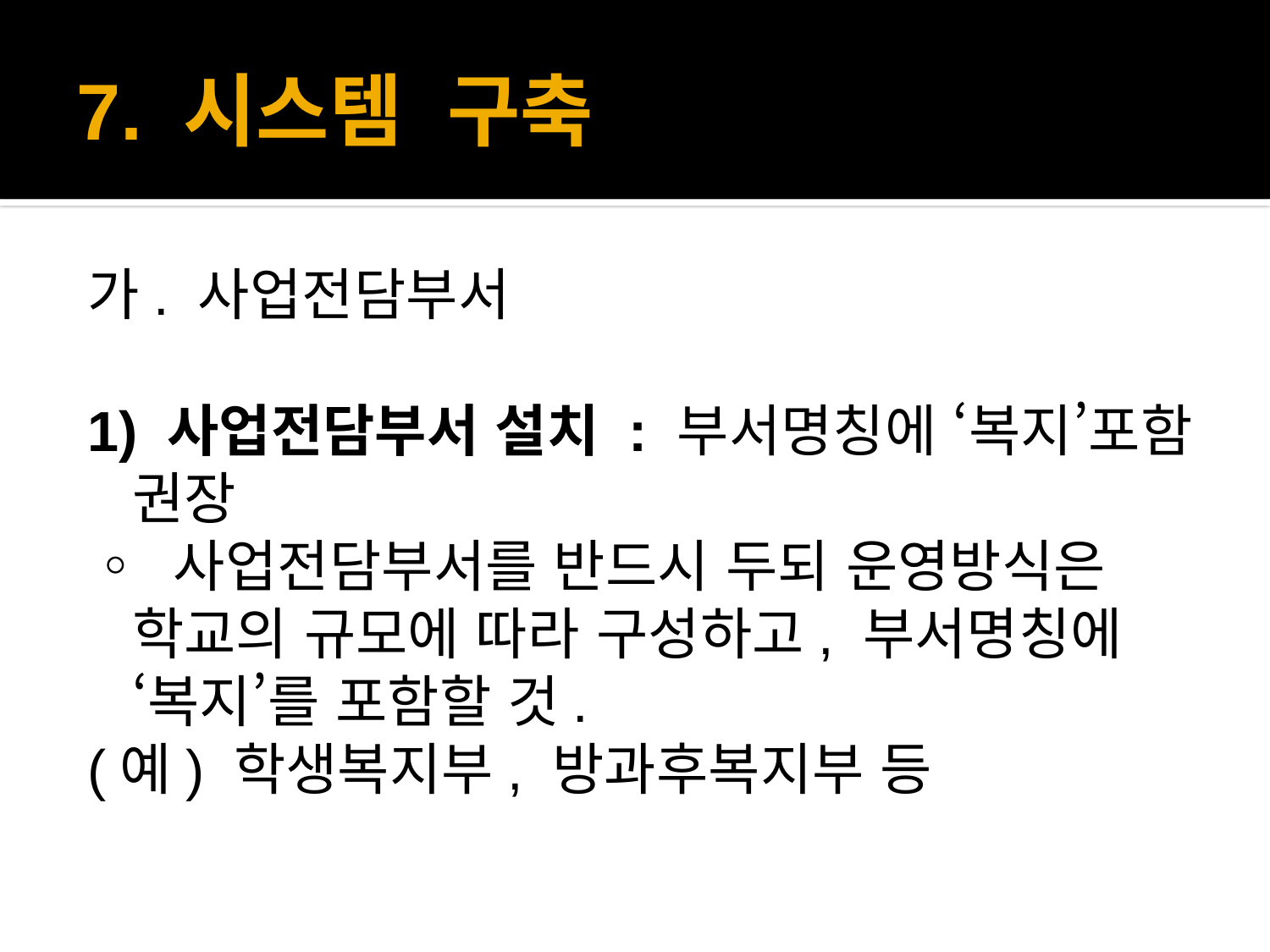

# 7. 시스템  구축
가. 사업전담부서

1) 사업전담부서 설치 : 부서명칭에 ‘복지’포함 권장
◦ 사업전담부서를 반드시 두되 운영방식은 학교의 규모에 따라 구성하고, 부서명칭에 ‘복지’를 포함할 것.
(예) 학생복지부, 방과후복지부 등